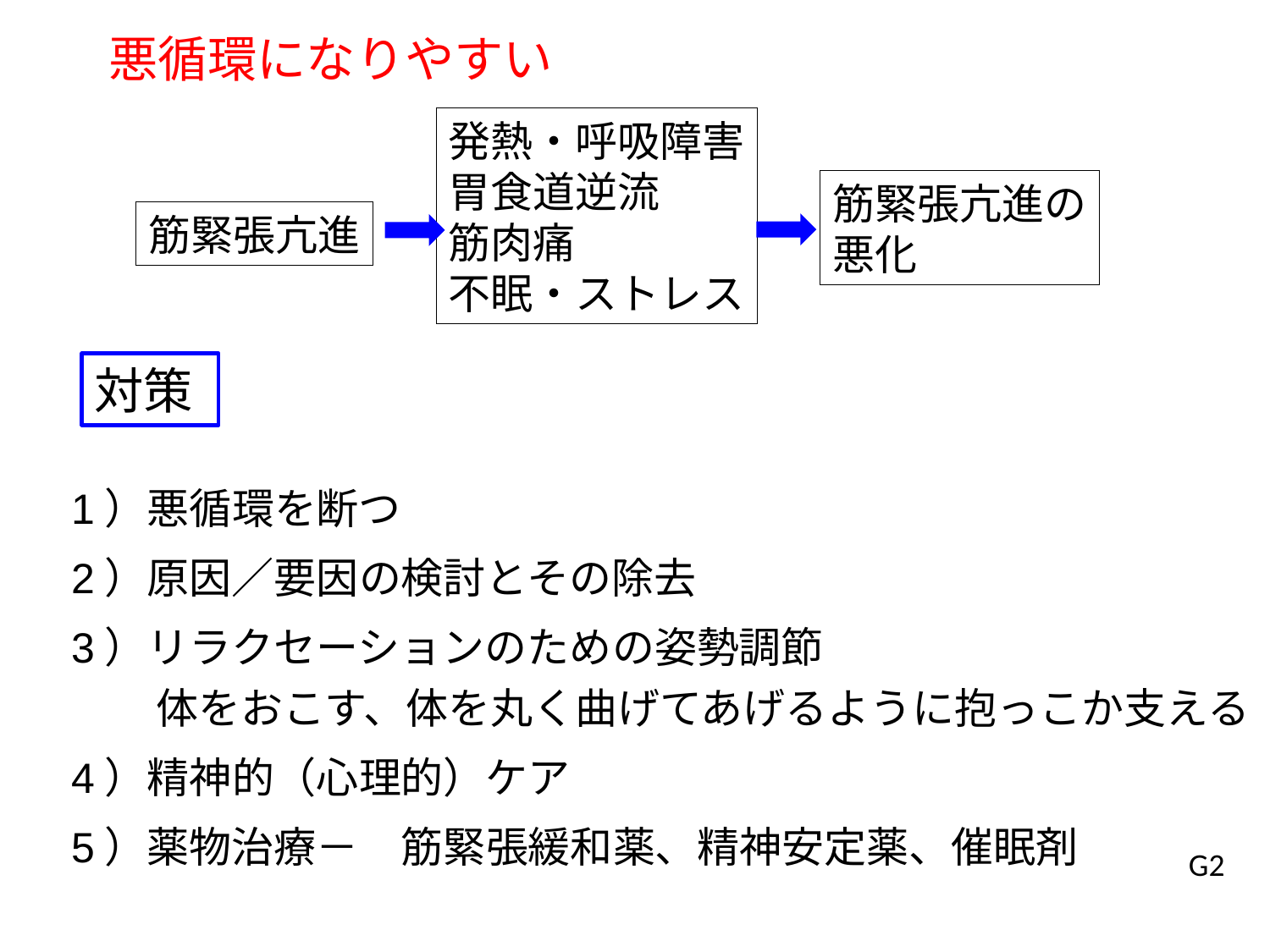

悪循環になりやすい
発熱・呼吸障害
胃食道逆流
筋肉痛
不眠・ストレス
筋緊張亢進の
悪化
筋緊張亢進

対策

1）悪循環を断つ
2）原因／要因の検討とその除去
3）リラクセーションのための姿勢調節
　　体をおこす、体を丸く曲げてあげるように抱っこか支える
4）精神的（心理的）ケア
5）薬物治療－　筋緊張緩和薬、精神安定薬、催眠剤

G2